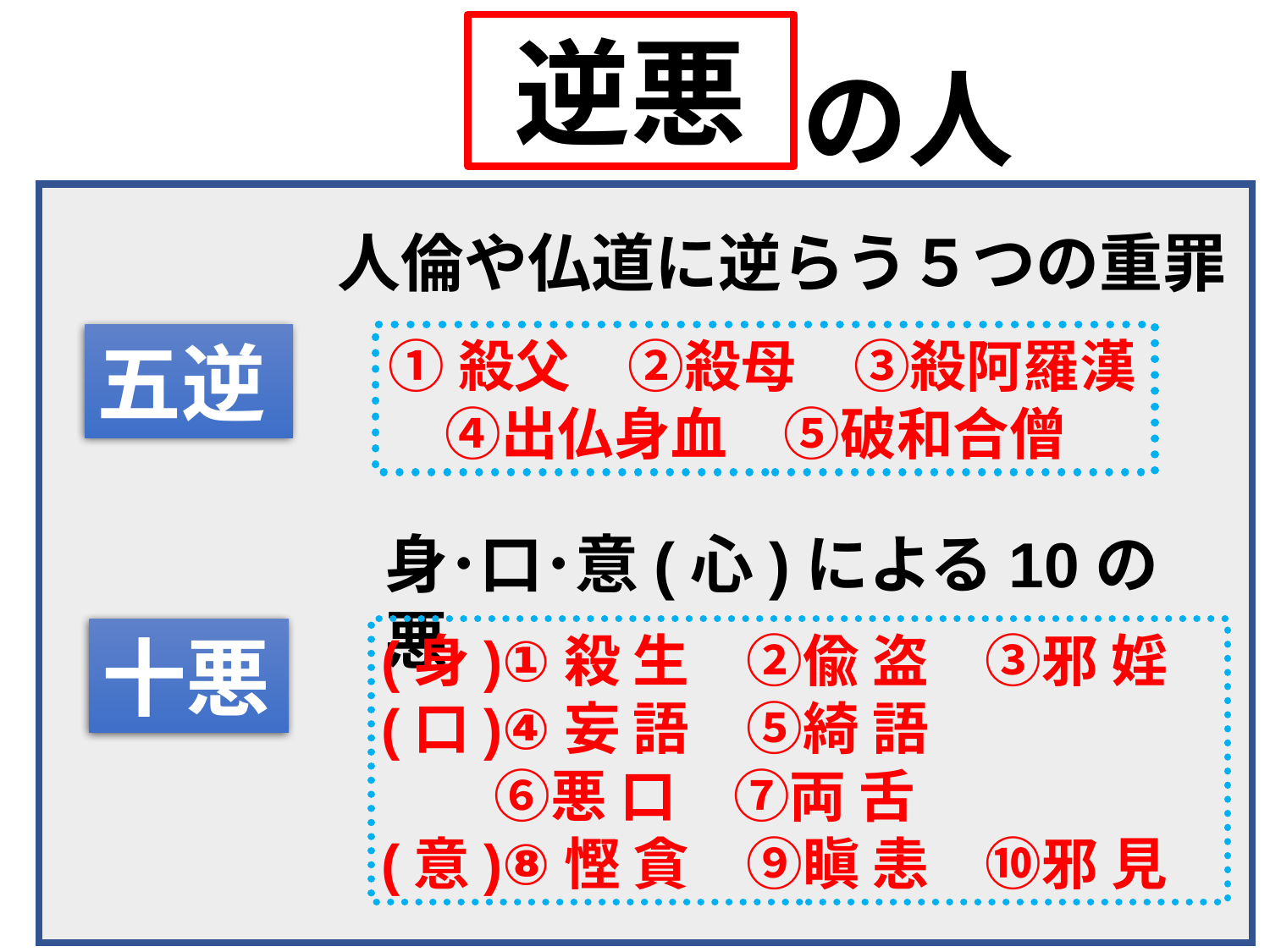

逆悪
の人

人倫や仏道に逆らう５つの重罪
五逆
①殺父　②殺母　③殺阿羅漢
　④出仏身血　⑤破和合僧
身･口･意(心)による10の悪

十悪
(身)①殺 生　②偸 盗　③邪 婬
(口)④妄 語　⑤綺 語
　　⑥悪 口　⑦両 舌
(意)⑧慳 貪　⑨瞋 恚　⑩邪 見